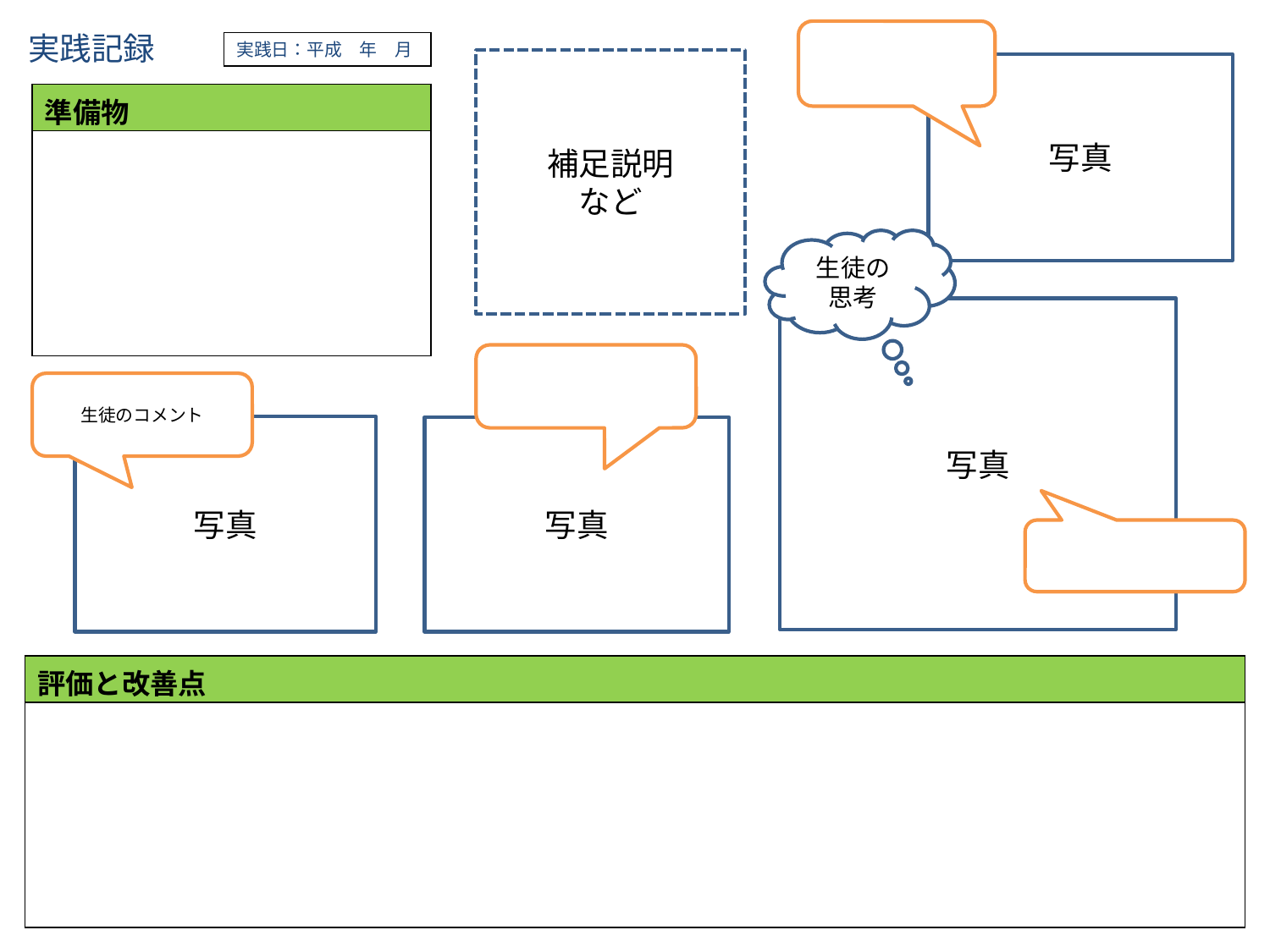

実践記録
実践日：平成　年　月
補足説明
など
写真
| 準備物 |
| --- |
|  |
生徒の思考
写真

生徒のコメント
写真
写真

| 評価と改善点 |
| --- |
|  |